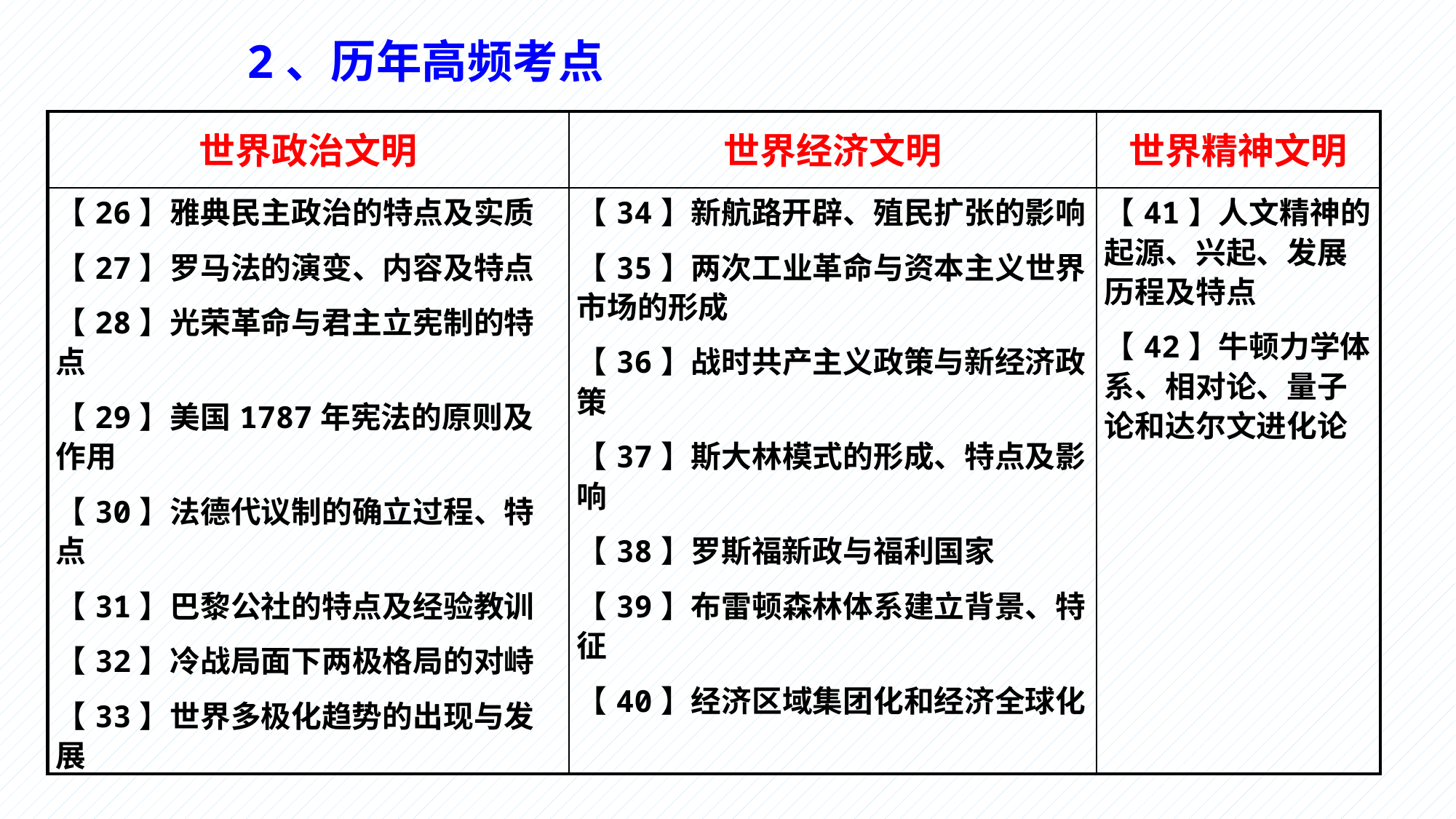

2、历年高频考点
| 世界政治文明 | 世界经济文明 | 世界精神文明 |
| --- | --- | --- |
| 【26】雅典民主政治的特点及实质 【27】罗马法的演变、内容及特点 【28】光荣革命与君主立宪制的特点 【29】美国1787年宪法的原则及作用 【30】法德代议制的确立过程、特点 【31】巴黎公社的特点及经验教训 【32】冷战局面下两极格局的对峙 【33】世界多极化趋势的出现与发展 | 【34】新航路开辟、殖民扩张的影响 【35】两次工业革命与资本主义世界市场的形成 【36】战时共产主义政策与新经济政策 【37】斯大林模式的形成、特点及影响 【38】罗斯福新政与福利国家 【39】布雷顿森林体系建立背景、特征 【40】经济区域集团化和经济全球化 | 【41】人文精神的起源、兴起、发展历程及特点 【42】牛顿力学体系、相对论、量子论和达尔文进化论 |